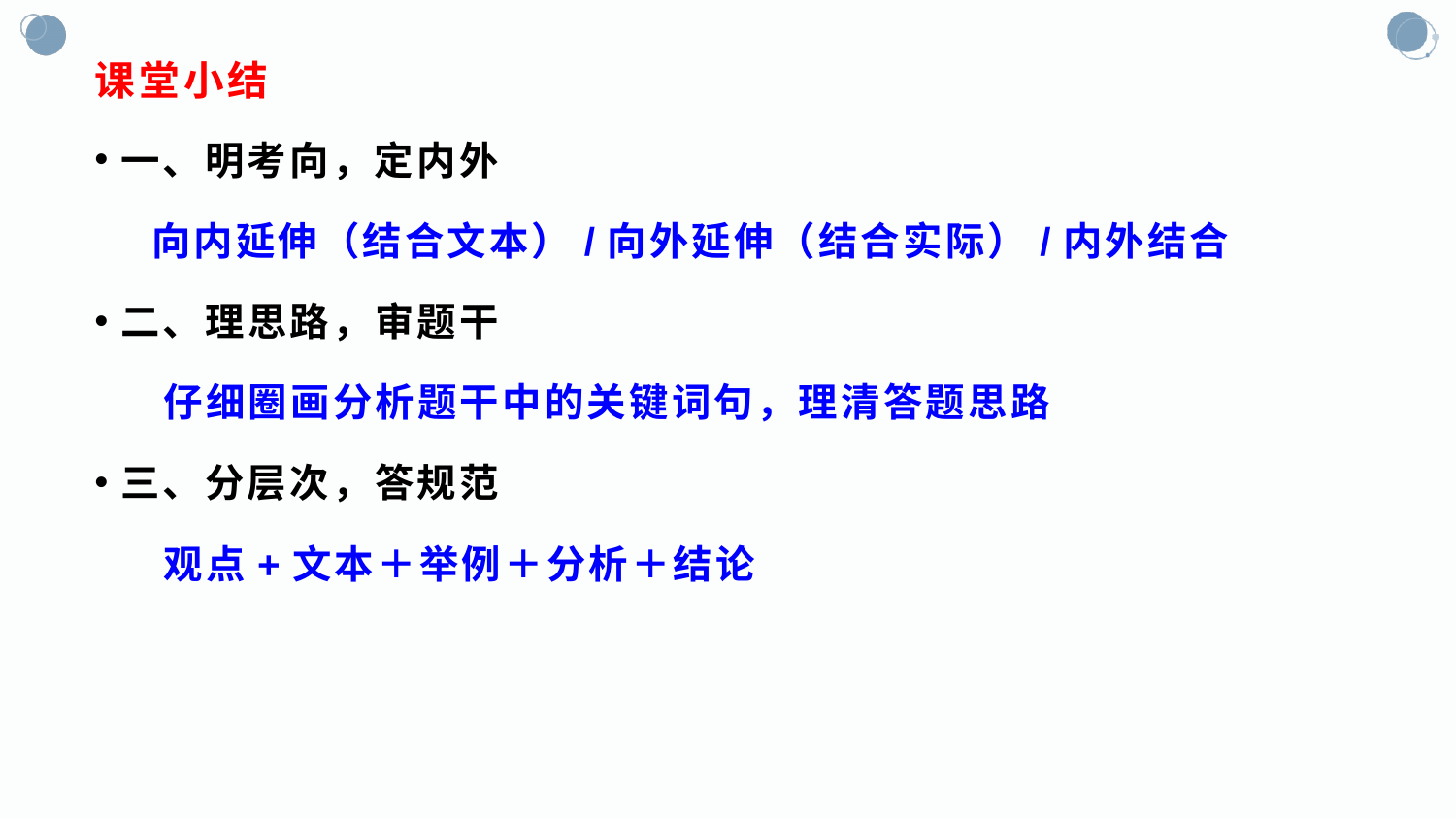

# 课堂小结
一、明考向，定内外
    向内延伸（结合文本）/向外延伸（结合实际）/内外结合
二、理思路，审题干
     仔细圈画分析题干中的关键词句，理清答题思路
三、分层次，答规范
     观点+文本＋举例＋分析＋结论